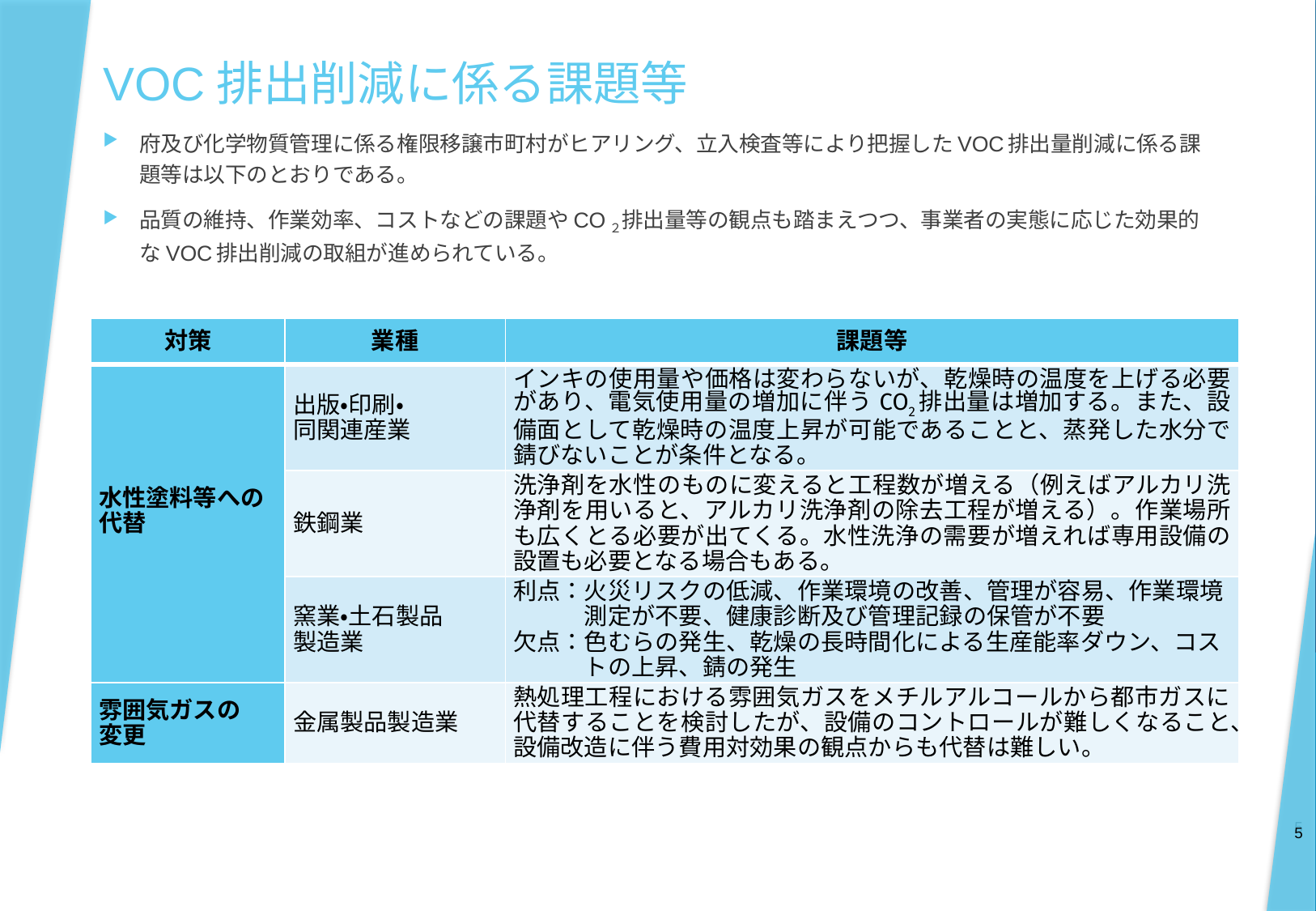

# VOC排出削減に係る課題等
府及び化学物質管理に係る権限移譲市町村がヒアリング、立入検査等により把握したVOC排出量削減に係る課題等は以下のとおりである。
品質の維持、作業効率、コストなどの課題やCO２排出量等の観点も踏まえつつ、事業者の実態に応じた効果的なVOC排出削減の取組が進められている。
| 対策 | 業種 | 課題等 |
| --- | --- | --- |
| 水性塗料等への 代替 | 出版・印刷・ 同関連産業 | インキの使用量や価格は変わらないが、乾燥時の温度を上げる必要があり、電気使用量の増加に伴うCO2排出量は増加する。また、設備面として乾燥時の温度上昇が可能であることと、蒸発した水分で錆びないことが条件となる。 |
|  | 鉄鋼業 | 洗浄剤を水性のものに変えると工程数が増える（例えばアルカリ洗浄剤を用いると、アルカリ洗浄剤の除去工程が増える）。作業場所も広くとる必要が出てくる。水性洗浄の需要が増えれば専用設備の設置も必要となる場合もある。 |
|  | 窯業・土石製品 製造業 | 利点：火災リスクの低減、作業環境の改善、管理が容易、作業環境 　　　測定が不要、健康診断及び管理記録の保管が不要 欠点：色むらの発生、乾燥の長時間化による生産能率ダウン、コス 　　　トの上昇、錆の発生 |
| 雰囲気ガスの 変更 | 金属製品製造業 | 熱処理工程における雰囲気ガスをメチルアルコールから都市ガスに代替することを検討したが、設備のコントロールが難しくなること、設備改造に伴う費用対効果の観点からも代替は難しい。 |

5
5